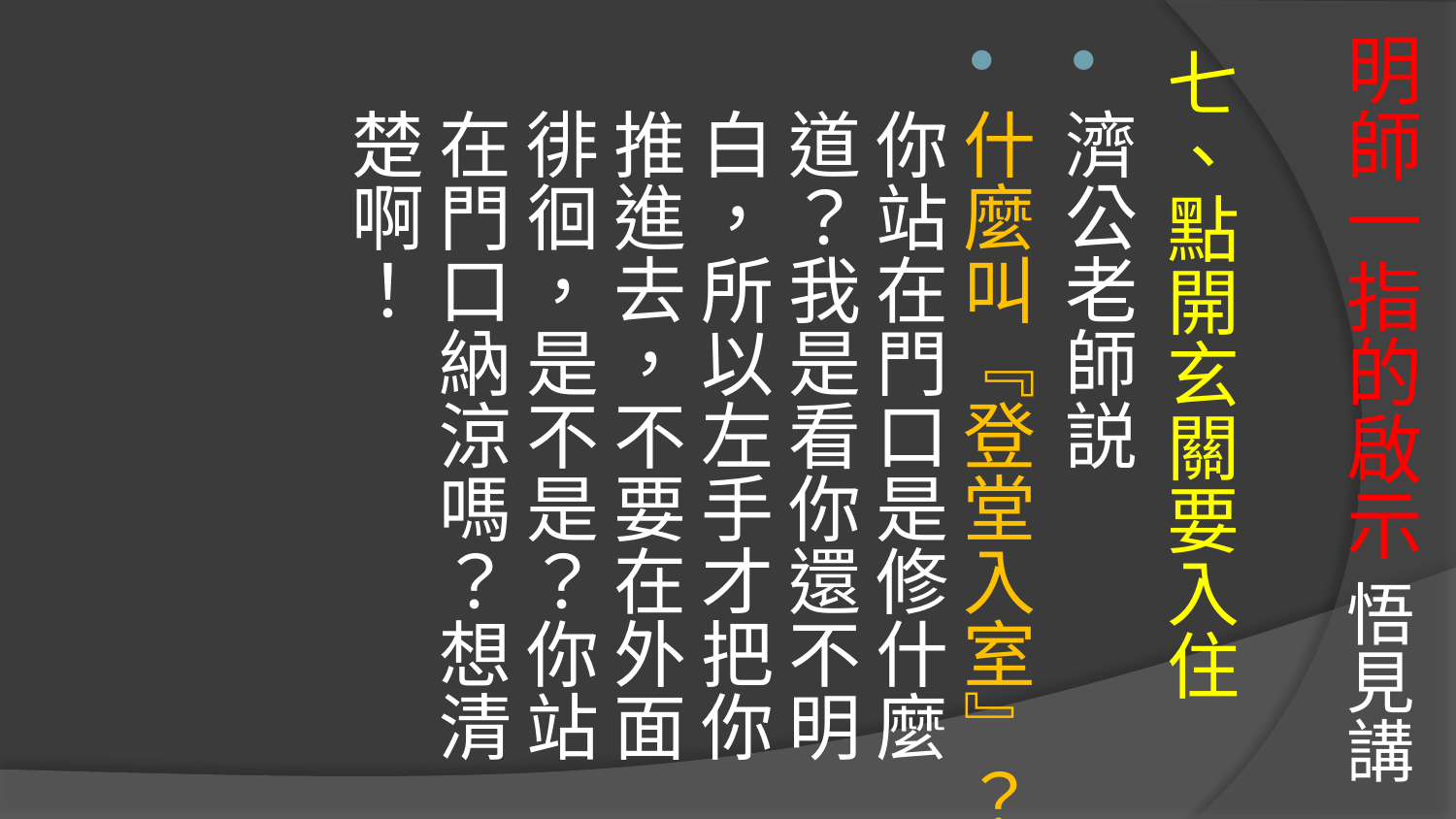

# 明師一指的啟示 悟見講
七、點開玄關要入住
濟公老師説
什麼叫『登堂入室』？你站在門口是修什麼道？我是看你還不明白，所以左手才把你推進去，不要在外面徘徊，是不是？你站在門口納涼嗎？想清楚啊！